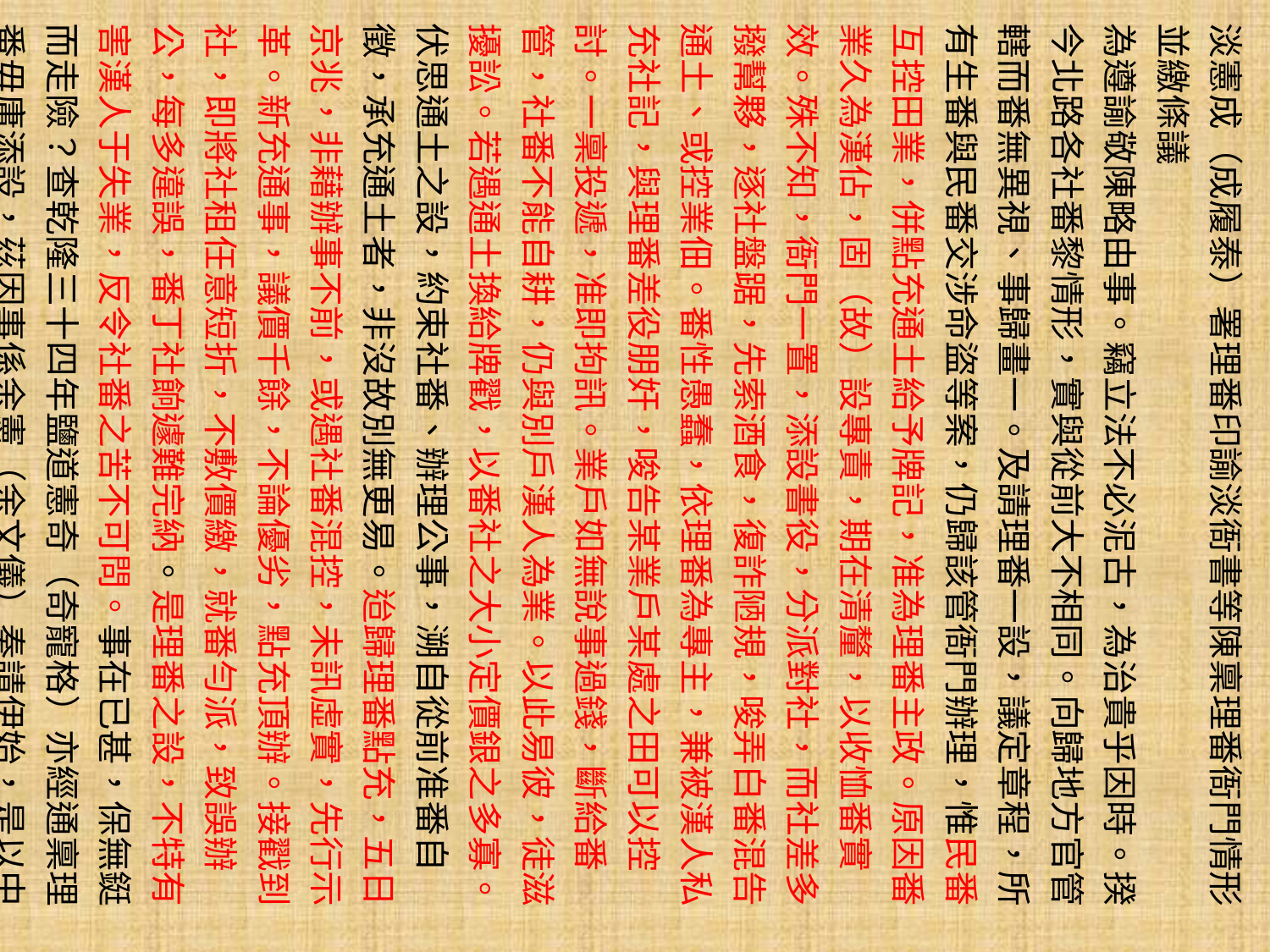

淡憲成（成履泰）署理番印諭淡衙書等陳稟理番衙門情形並繳條議
為遵諭敬陳略由事。竊立法不必泥古，為治貴乎因時。揆今北路各社番黎情形，實與從前大不相同。向歸地方官管轄而番無異視、事歸畫一。及請理番一設，議定章程，所有生番與民番交涉命盜等案，仍歸該管衙門辦理，惟民番互控田業，併點充通土給予牌記，准為理番主政。原因番業久為漢佔，固（故）設專責，期在清釐，以收恤番實效。殊不知，衙門一置，添設書役，分派對社，而社差多撥幫夥，逐社盤踞，先索酒食，復詐陋規，唆弄白番混告通土、或控業佃。番性愚蠢，依理番為專主，兼被漢人私充社記，與理番差役朋奸，唆告某業戶某處之田可以控討。一稟投遞，准即拘訊。業戶如無說事過錢，斷給番管，社番不能自耕，仍與別戶漢人為業。以此易彼，徒滋擾訟。若遇通土換給牌戳，以番社之大小定價銀之多寡。伏思通土之設，約束社番、辦理公事，溯自從前准番自徵，承充通土者，非沒故別無更易。迨歸理番點充，五日京兆，非藉辦事不前，或遇社番混控，未訊虛實，先行示革。新充通事，議價千餘，不論優劣，點充頂辦。接戳到社，即將社租任意短折，不敷價繳，就番勻派，致誤辦公，每多違誤，番丁社餉遽難完納。是理番之設，不特有害漢人于失業，反令社番之苦不可問。事在已甚，保無鋌而走險？查乾隆三十四年鹽道憲奇（奇寵格）亦經通稟理番毋庸添設，茲因事係余憲（余文儀）奏請伊始，是以中止，茲